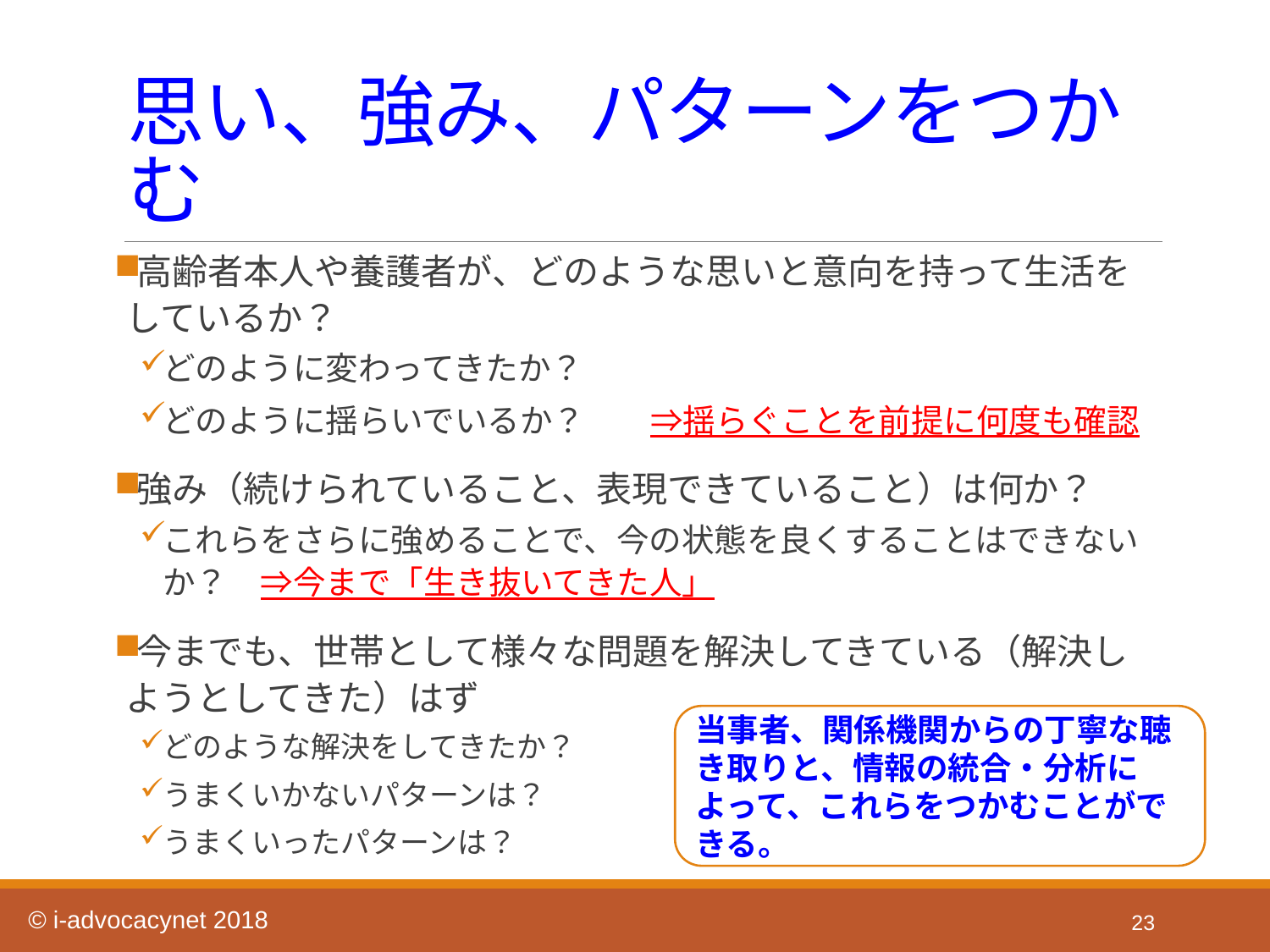

# 思い、強み、パターンをつかむ
高齢者本人や養護者が、どのような思いと意向を持って生活をしているか？
どのように変わってきたか？
どのように揺らいでいるか？　　⇒揺らぐことを前提に何度も確認
強み（続けられていること、表現できていること）は何か？
これらをさらに強めることで、今の状態を良くすることはできないか？　⇒今まで「生き抜いてきた人」
今までも、世帯として様々な問題を解決してきている（解決しようとしてきた）はず
どのような解決をしてきたか？
うまくいかないパターンは？
うまくいったパターンは？

当事者、関係機関からの丁寧な聴き取りと、情報の統合・分析によって、これらをつかむことができる。
23